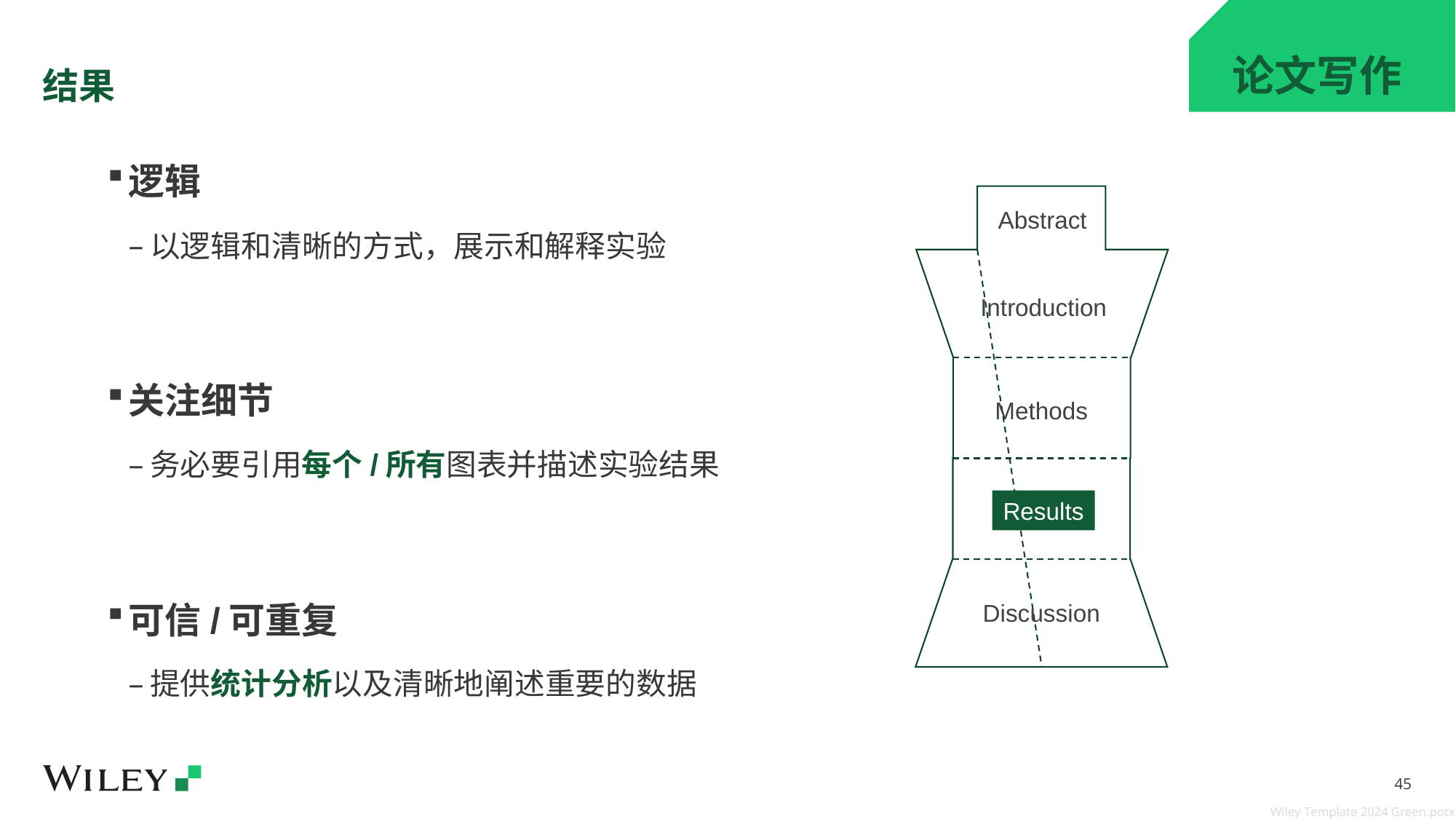

# 结果
论文写作
逻辑
以逻辑和清晰的方式，展示和解释实验

关注细节
务必要引用每个/所有图表并描述实验结果

可信/可重复
提供统计分析以及清晰地阐述重要的数据

Abstract
Introduction
Methods
Results
Discussion